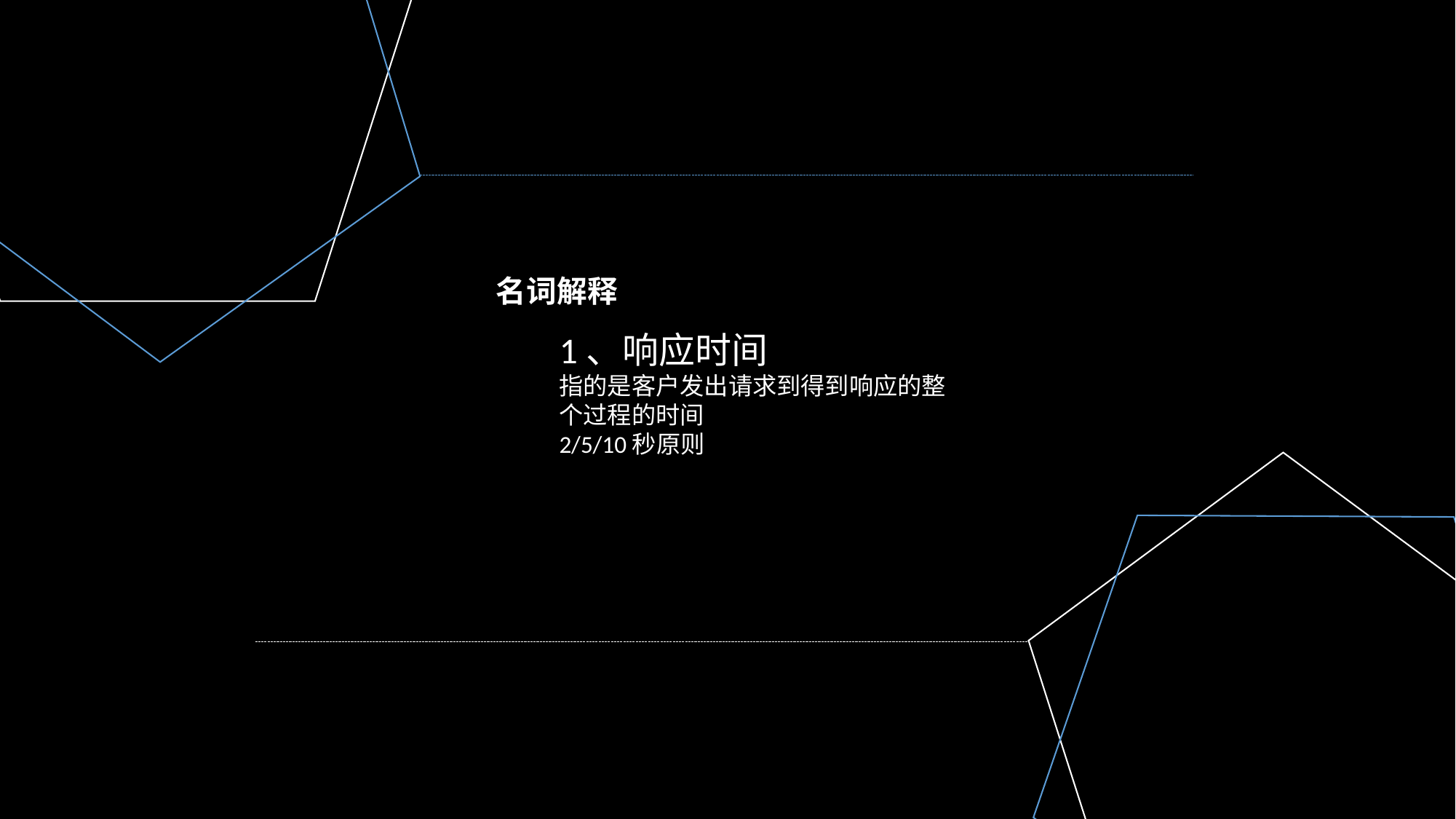

名词解释
1、响应时间
指的是客户发出请求到得到响应的整个过程的时间
2/5/10秒原则